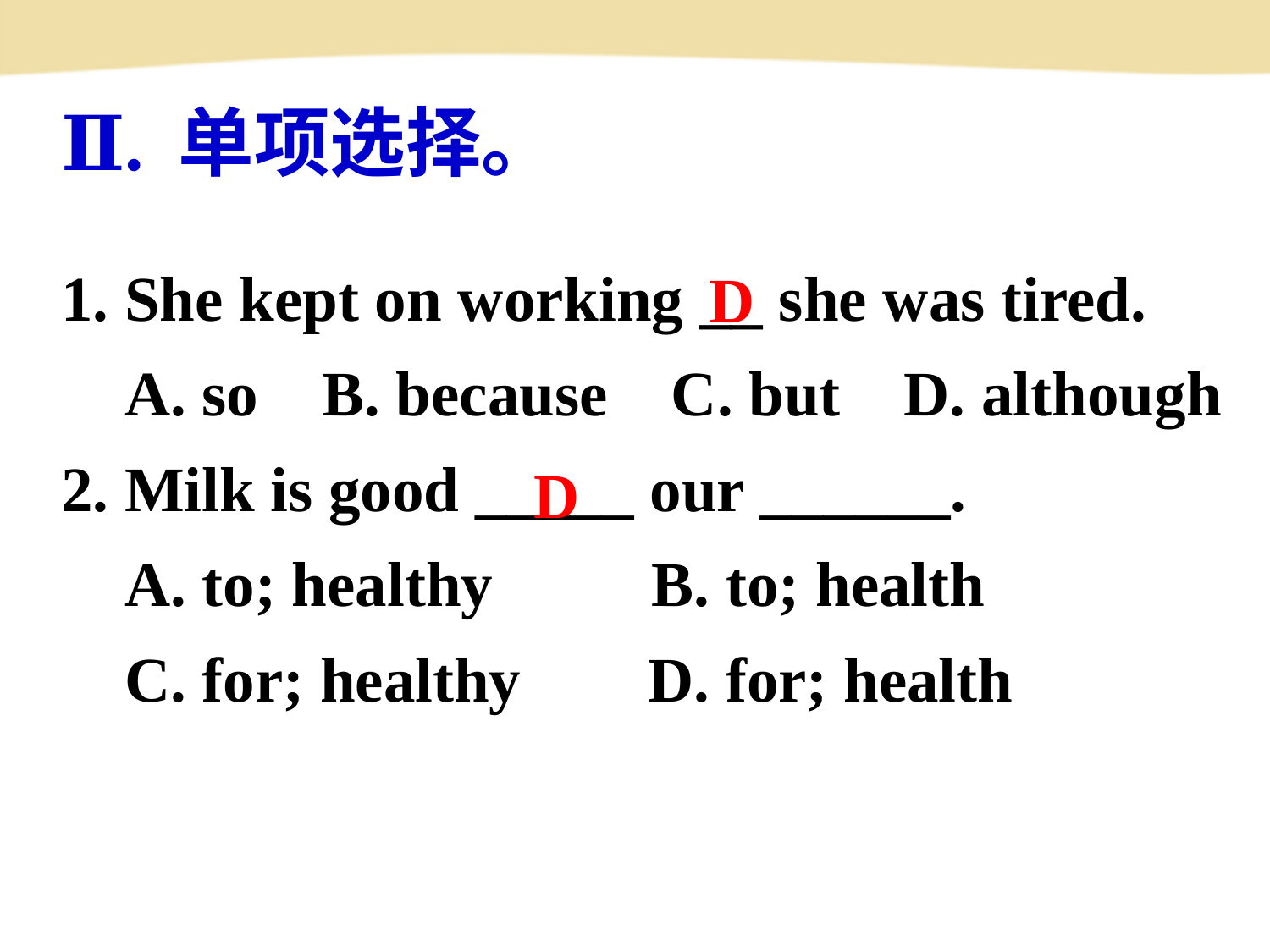

Ⅱ. 单项选择。
1. She kept on working __ she was tired.
    A. so    B. because    C. but    D. although
2. Milk is good _____ our ______.
    A. to; healthy          B. to; health
    C. for; healthy        D. for; health
D
D